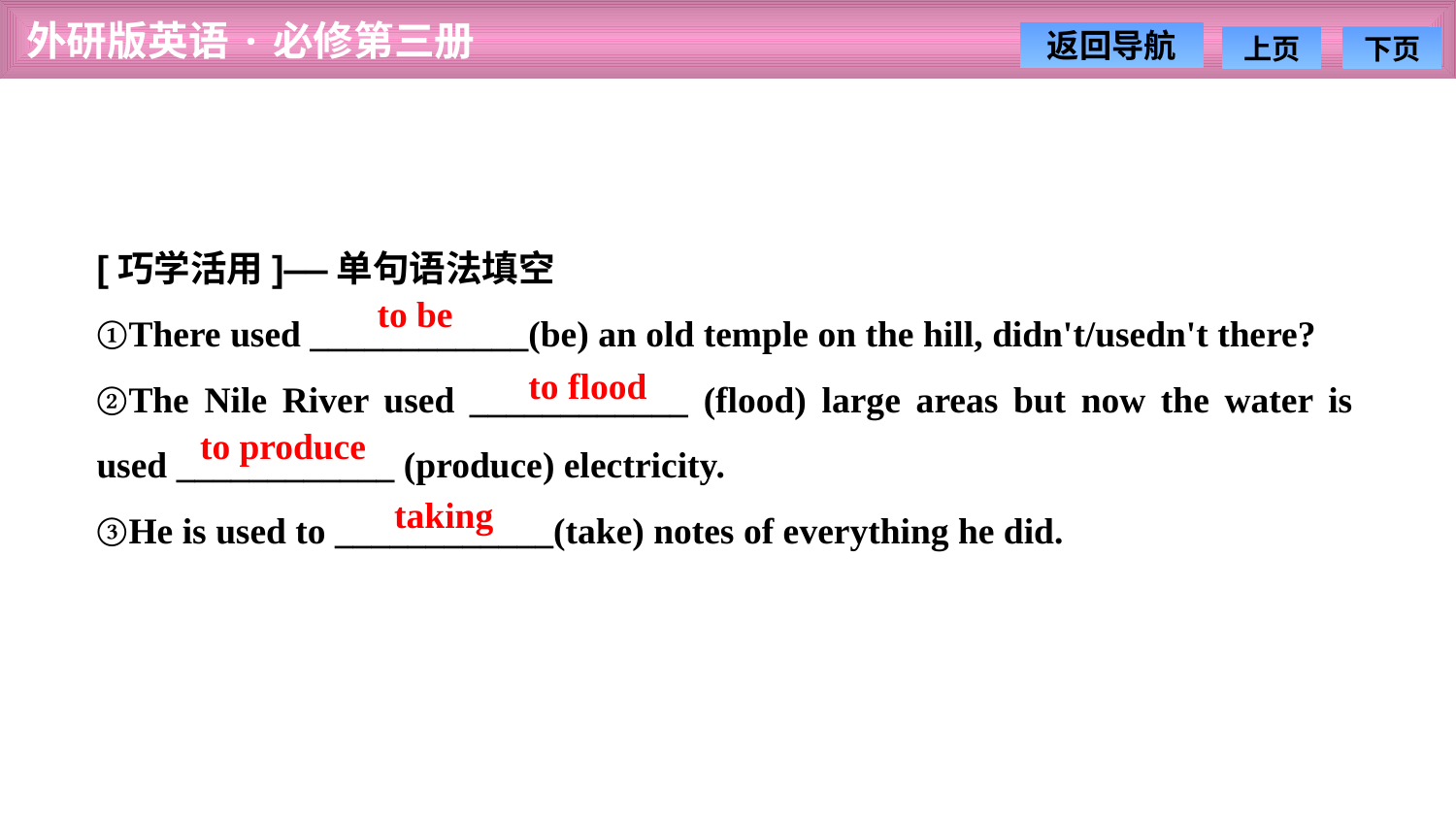

[巧学活用]——单句语法填空
①There used ____________(be) an old temple on the hill, didn't/usedn't there?
②The Nile River used ____________ (flood) large areas but now the water is used ____________ (produce) electricity.
③He is used to ____________(take) notes of everything he did.
to be
to flood
to produce
taking